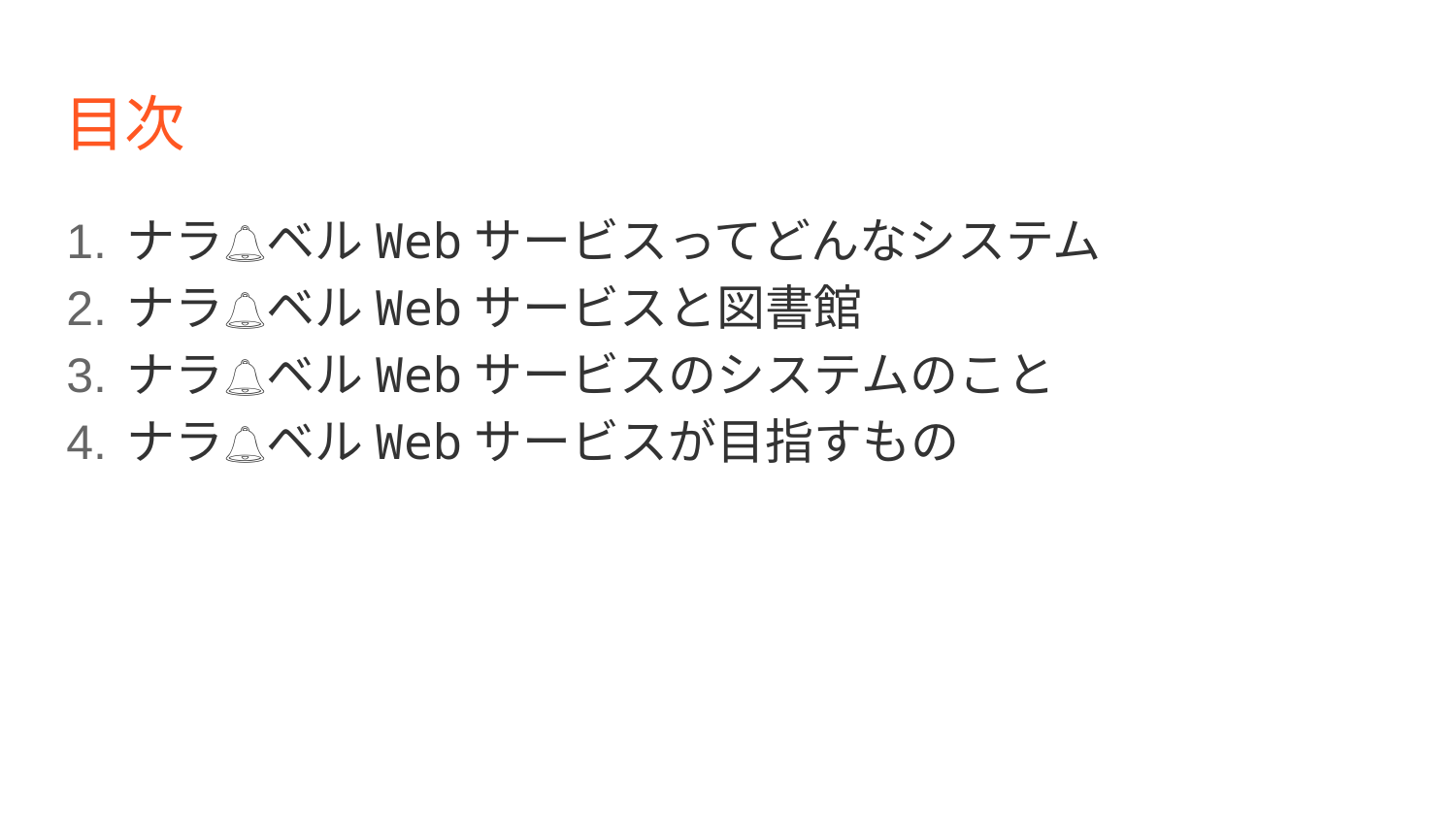

# 目次
ナラ🔔ベルWebサービスってどんなシステム
ナラ🔔ベルWebサービスと図書館
ナラ🔔ベルWebサービスのシステムのこと
ナラ🔔ベルWebサービスが目指すもの